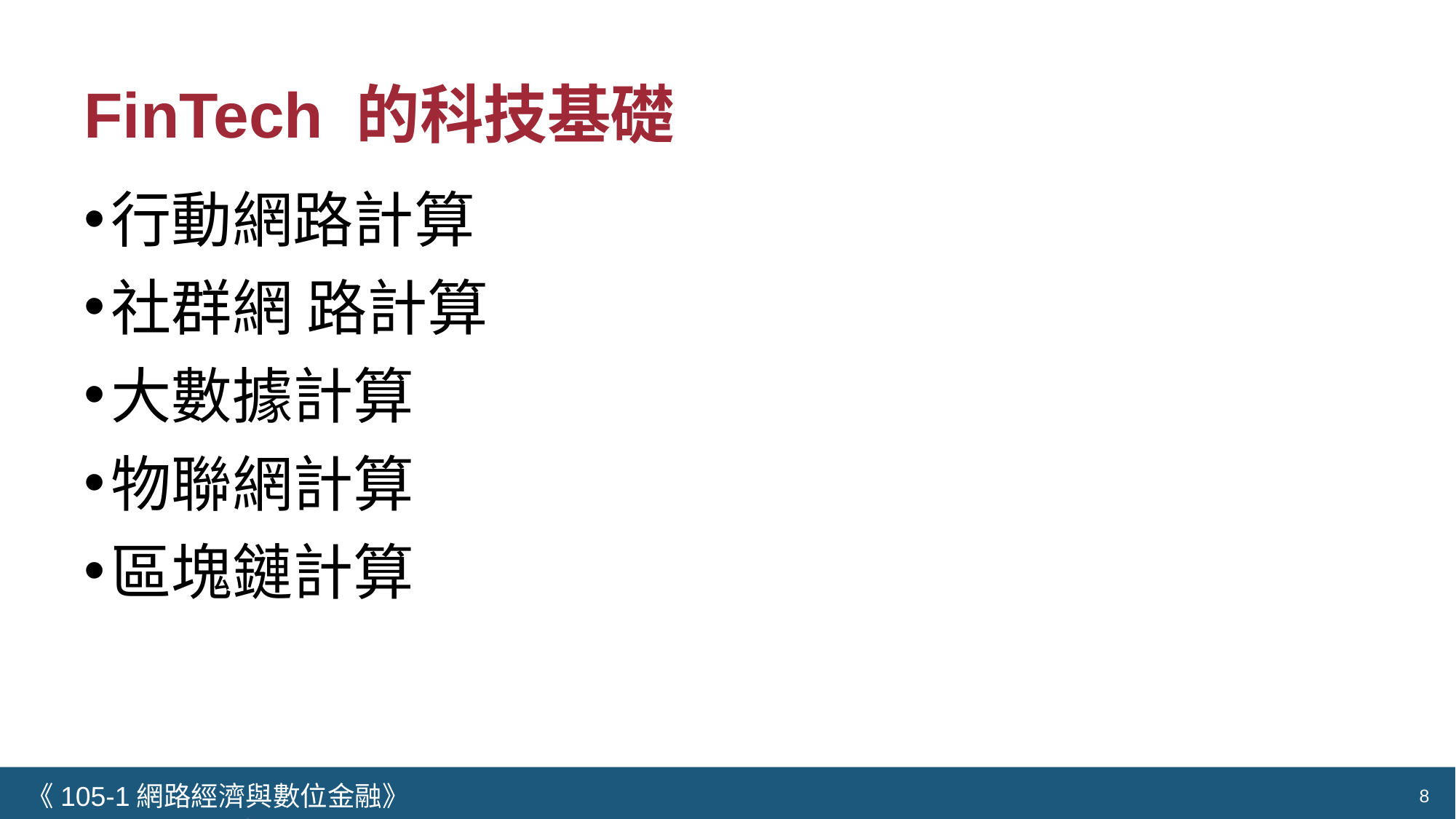

# FinTech 的科技基礎
行動網路計算
社群網 路計算
大數據計算
物聯網計算
區塊鏈計算

《105-1網路經濟與數位金融》                                                                                                                                             NCTU.IIM.IEBI Lab
8